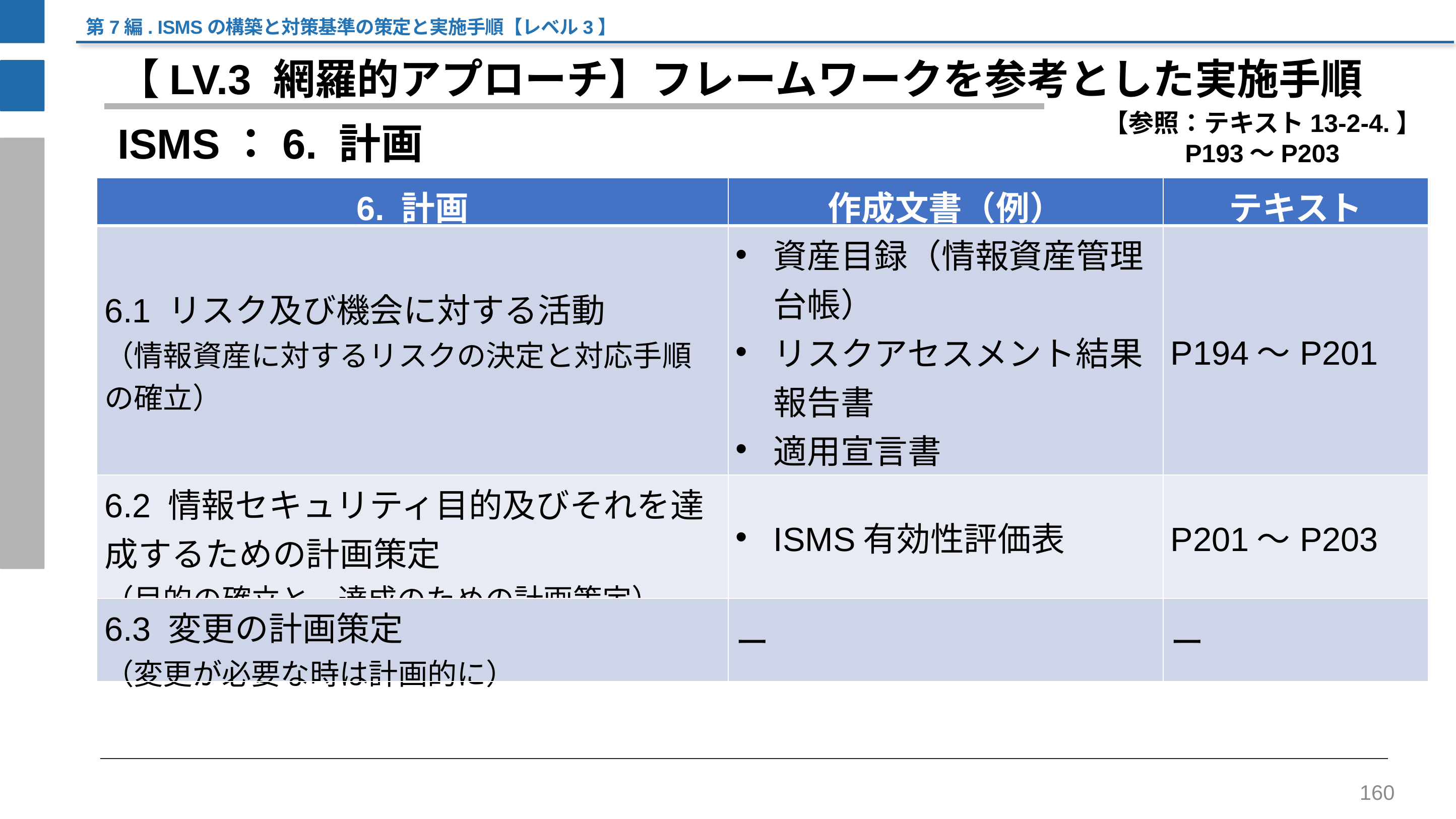

第7編. ISMSの構築と対策基準の策定と実施手順【レベル3】
【LV.3 網羅的アプローチ】フレームワークを参考とした実施手順
【参照：テキスト13-2-4.】
P193～P203
ISMS：6. 計画
| 6. 計画 | 作成文書（例） | テキスト |
| --- | --- | --- |
| 6.1 リスク及び機会に対する活動 （情報資産に対するリスクの決定と対応手順の確立） | 資産目録（情報資産管理台帳） リスクアセスメント結果報告書 適用宣言書 リスク対応計画 | P194～P201 |
| 6.2 情報セキュリティ目的及びそれを達成するための計画策定 （目的の確立と、達成のための計画策定） | ISMS有効性評価表 | P201～P203 |
| 6.3 変更の計画策定 （変更が必要な時は計画的に） | ー | ー |
160